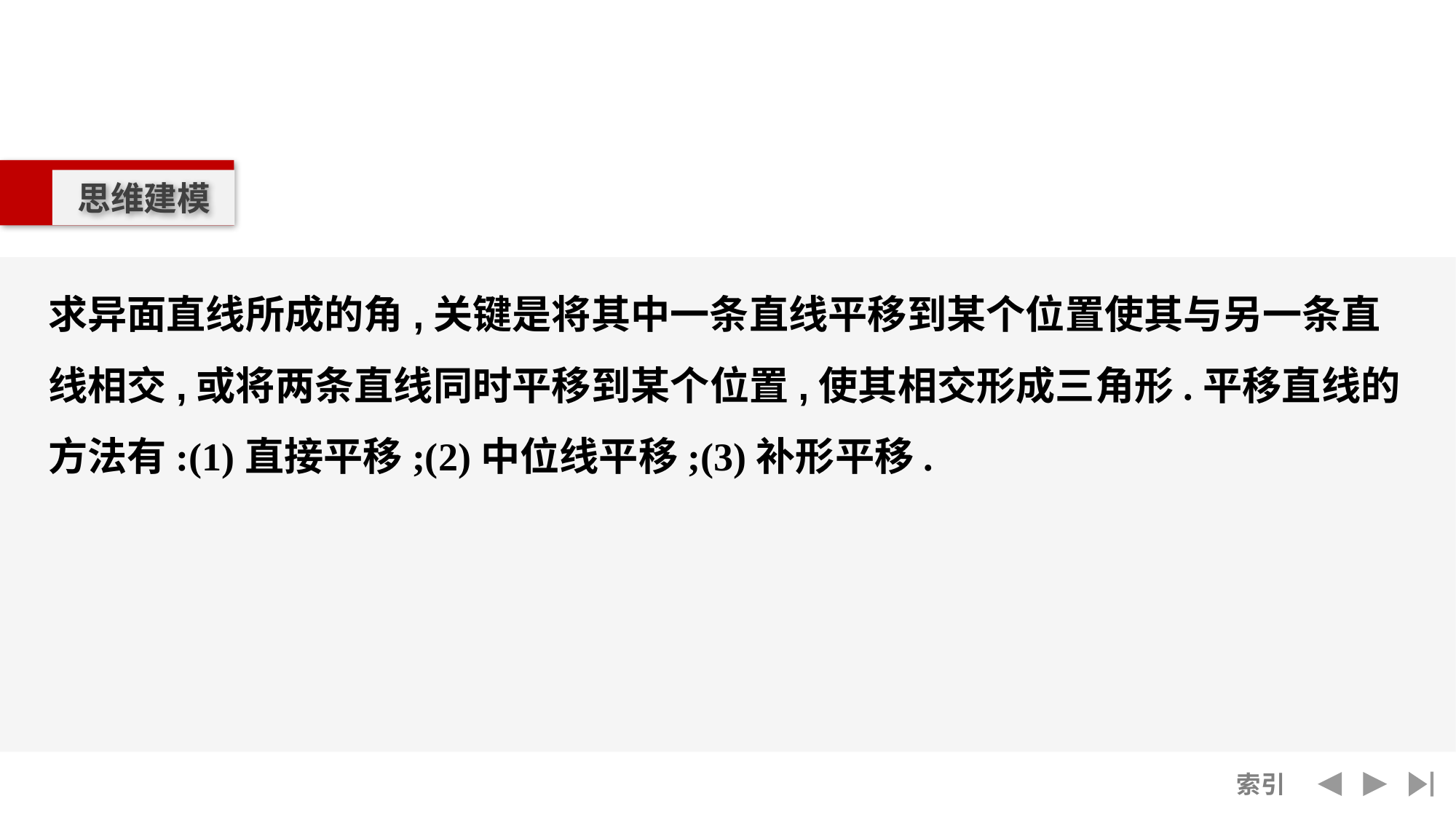

思维建模

求异面直线所成的角,关键是将其中一条直线平移到某个位置使其与另一条直线相交,或将两条直线同时平移到某个位置,使其相交形成三角形.平移直线的方法有:(1)直接平移;(2)中位线平移;(3)补形平移.